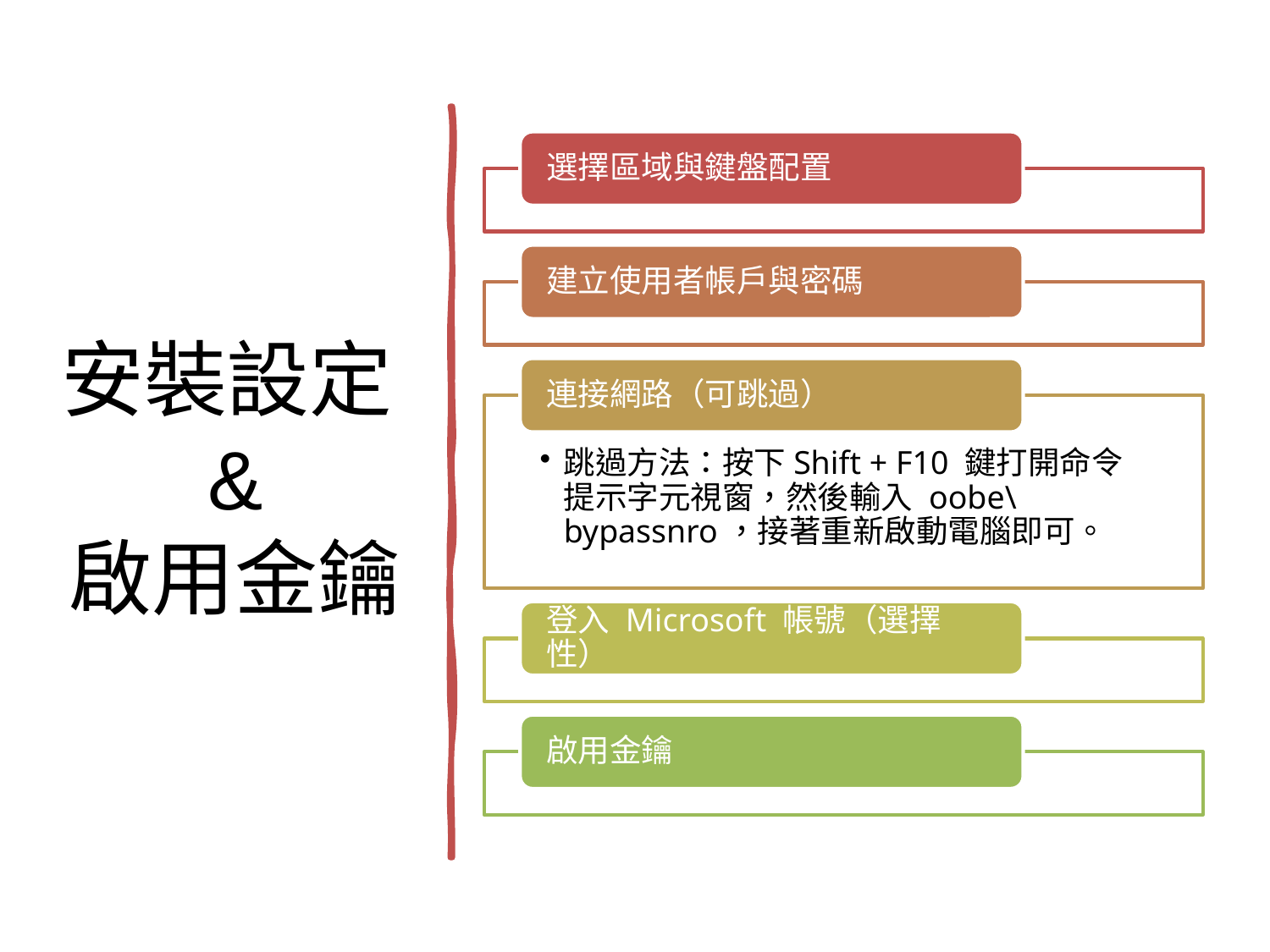

# 安裝設定& 啟用金鑰
選擇區域與鍵盤配置
建立使用者帳戶與密碼
跳過方法：按下Shift + F10 鍵打開命令提示字元視窗，然後輸入 oobe\bypassnro，接著重新啟動電腦即可。
連接網路（可跳過）
登入 Microsoft 帳號（選擇性）
啟用金鑰